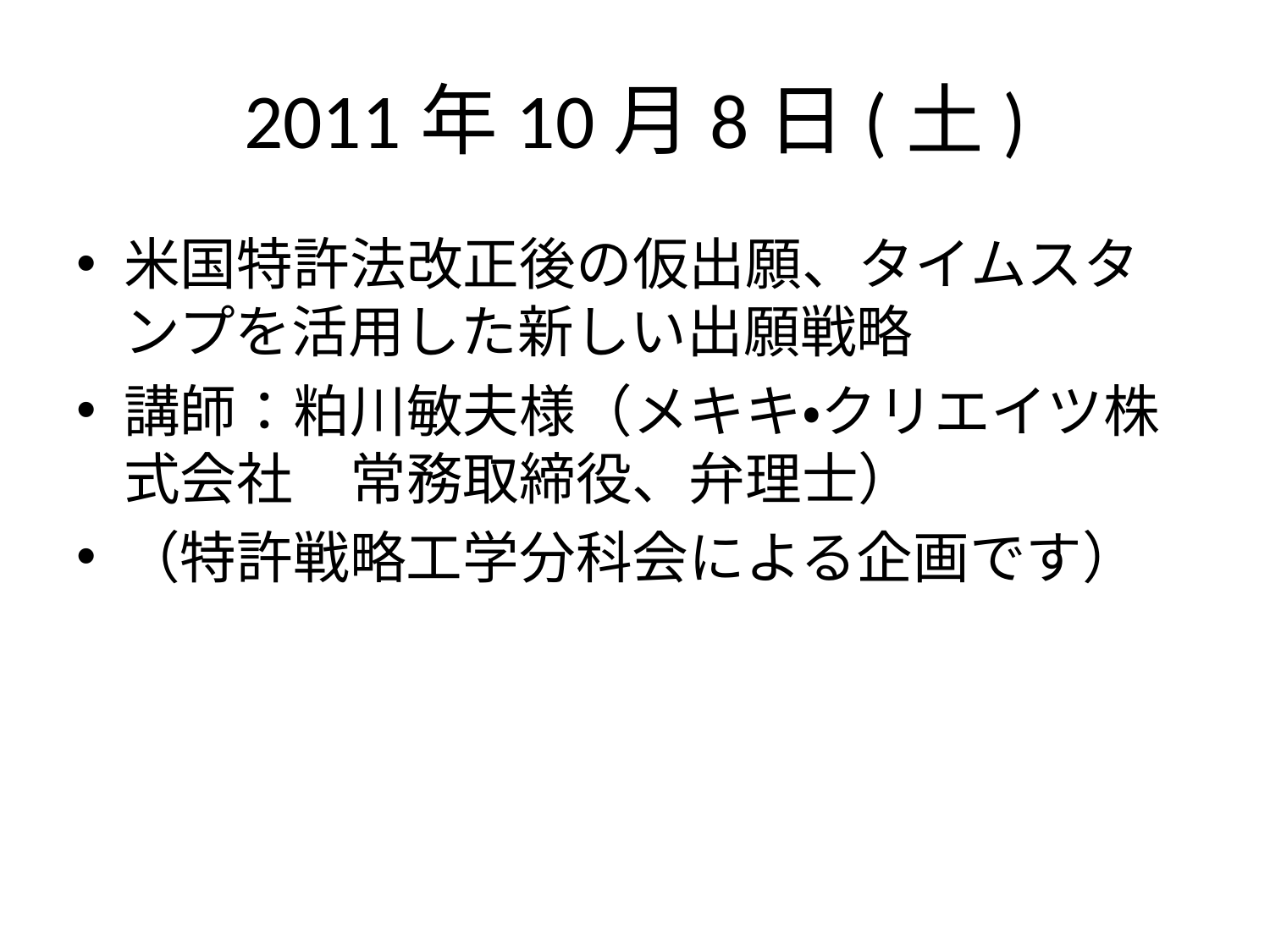

# 2011年10月8日(土)
米国特許法改正後の仮出願、タイムスタンプを活用した新しい出願戦略
講師：粕川敏夫様（メキキ・クリエイツ株式会社　常務取締役、弁理士）
（特許戦略工学分科会による企画です）